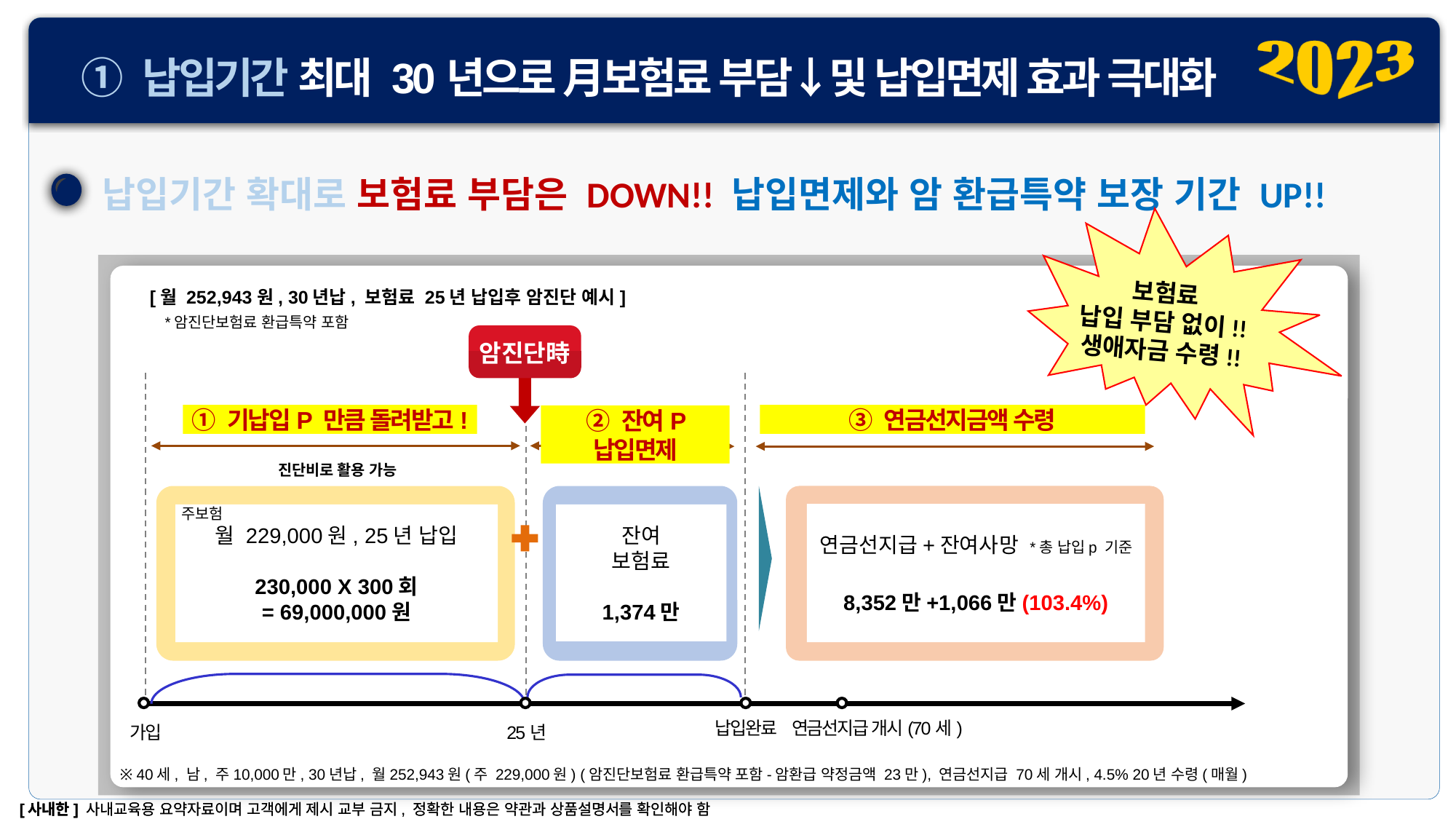

① 납입기간 최대 30년으로 月보험료 부담↓및 납입면제 효과 극대화
납입기간 확대로 보험료 부담은 DOWN!! 납입면제와 암 환급특약 보장 기간 UP!!

보험료
납입 부담 없이!!
생애자금 수령!!

[월 252,943원, 30년납, 보험료 25년 납입후 암진단 예시]
*암진단보험료 환급특약 포함

암진단時

① 기납입P 만큼 돌려받고!
③ 연금선지금액 수령
② 잔여P 납입면제
진단비로 활용 가능

주보험

연금선지급+잔여사망 *총 납입p 기준

8,352만+1,066만(103.4%)
잔여
보험료

1,374만
월 229,000원, 25년 납입

230,000 X 300회
= 69,000,000원

가입
25년
납입완료
연금선지급 개시(70세)
※ 40세, 남, 주10,000만, 30년납, 월252,943원(주 229,000원) (암진단보험료 환급특약 포함-암환급 약정금액 23만), 연금선지급 70세 개시, 4.5% 20년 수령(매월)